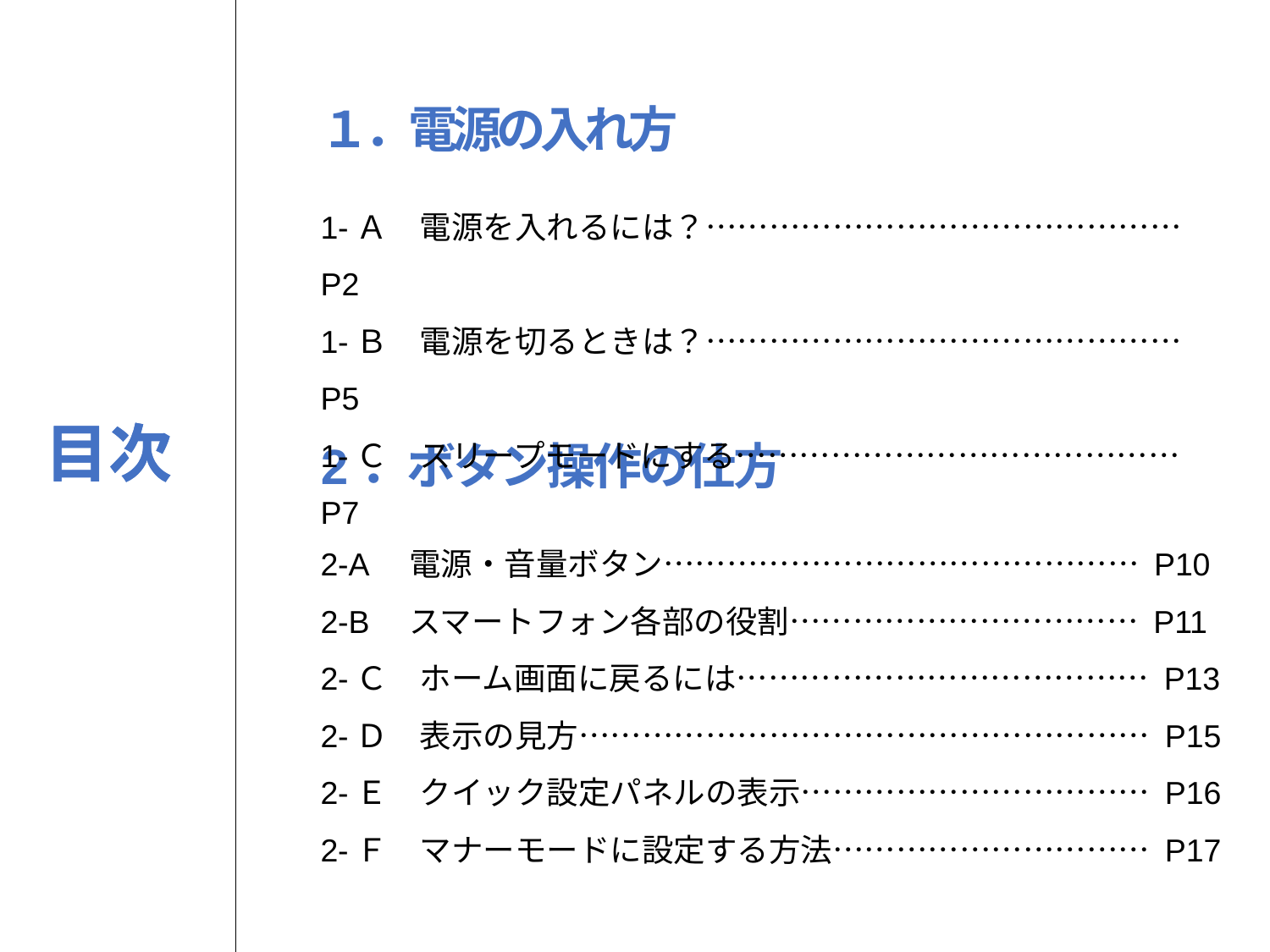

１．電源の入れ方
1-Ａ　電源を入れるには？……………………………………… P2
1-Ｂ　電源を切るときは？……………………………………… P5
1-Ｃ　スリープモードにする…………………………………… P7
目次
2．ボタン操作の仕方
2-A　電源・音量ボタン……………………………………… P10
2-B　スマートフォン各部の役割…………………………… P11
2-Ｃ　ホーム画面に戻るには………………………………… P13
2-Ｄ　表示の見方……………………………………………… P15
2-Ｅ　クイック設定パネルの表示…………………………… P16
2-Ｆ　マナーモードに設定する方法………………………… P17